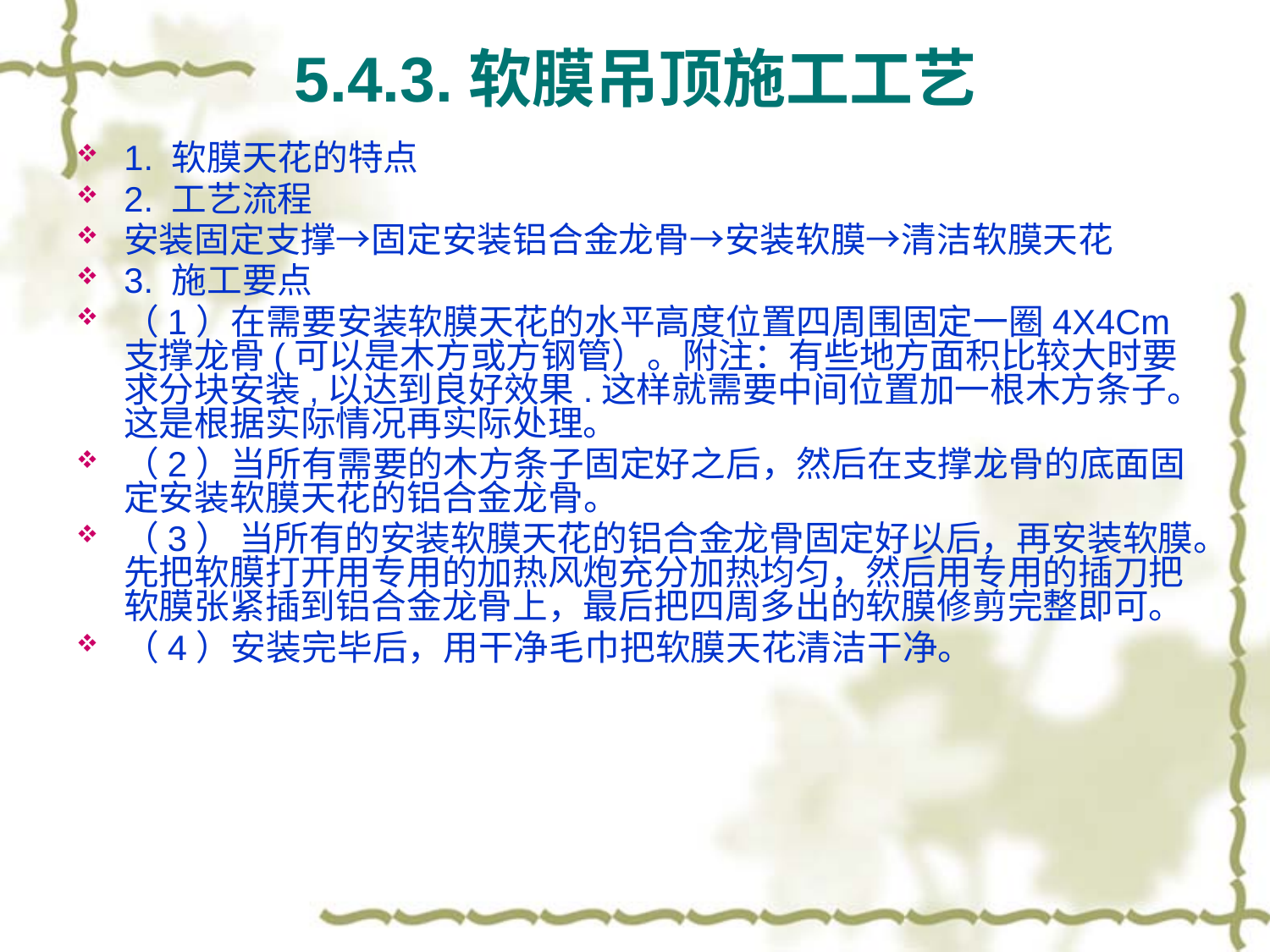

# 5.4.3.软膜吊顶施工工艺
1. 软膜天花的特点
2. 工艺流程
安装固定支撑→固定安装铝合金龙骨→安装软膜→清洁软膜天花
3. 施工要点
（1）在需要安装软膜天花的水平高度位置四周围固定一圈4X4Cm支撑龙骨(可以是木方或方钢管）。附注：有些地方面积比较大时要求分块安装,以达到良好效果.这样就需要中间位置加一根木方条子。这是根据实际情况再实际处理。
（2）当所有需要的木方条子固定好之后，然后在支撑龙骨的底面固定安装软膜天花的铝合金龙骨。
（3） 当所有的安装软膜天花的铝合金龙骨固定好以后，再安装软膜。先把软膜打开用专用的加热风炮充分加热均匀，然后用专用的插刀把软膜张紧插到铝合金龙骨上，最后把四周多出的软膜修剪完整即可。
（4）安装完毕后，用干净毛巾把软膜天花清洁干净。